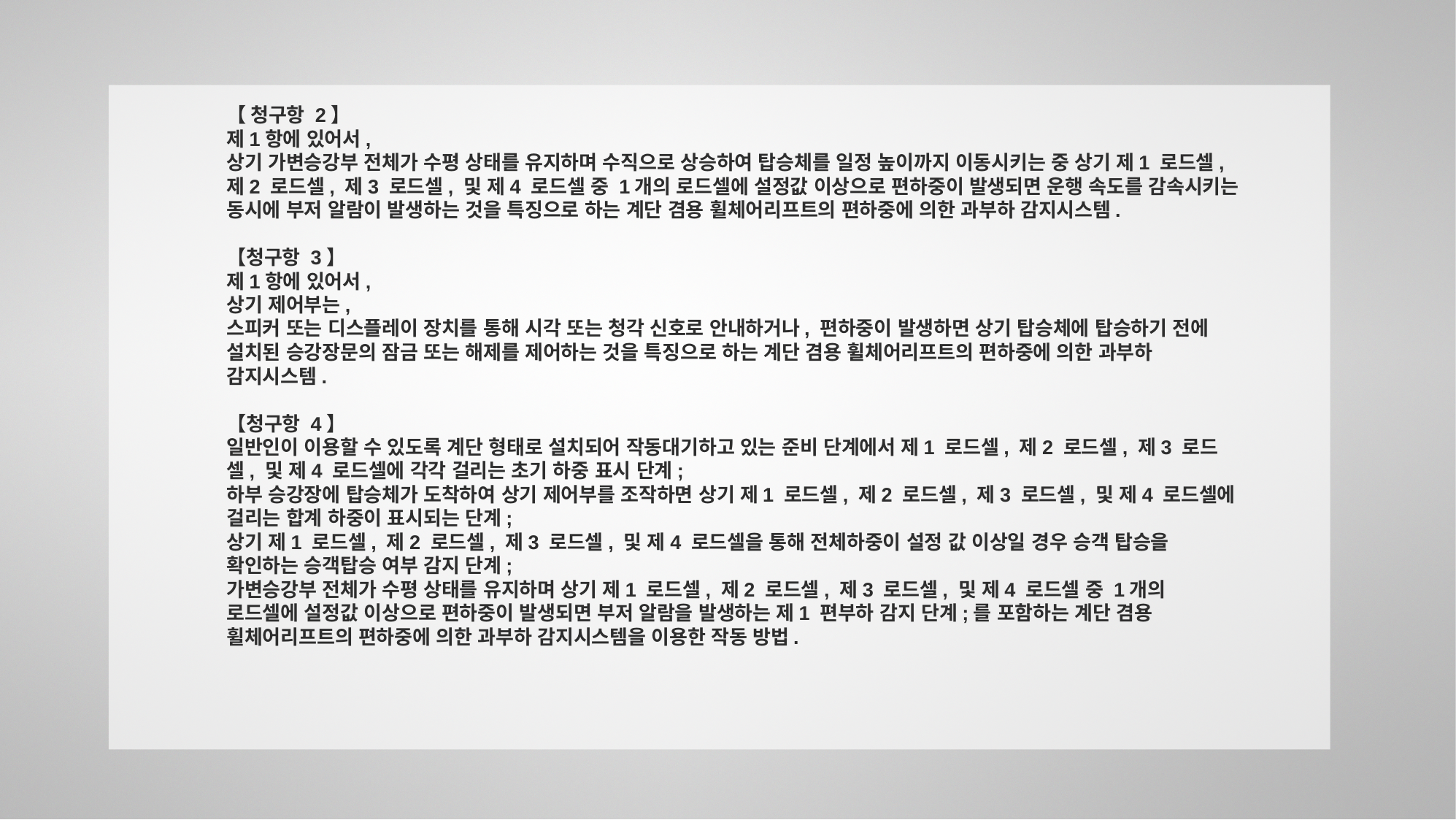

【 청구항 2】
제1항에 있어서,
상기 가변승강부 전체가 수평 상태를 유지하며 수직으로 상승하여 탑승체를 일정 높이까지 이동시키는 중 상기 제1 로드셀, 제2 로드셀, 제3 로드셀, 및 제4 로드셀 중 1개의 로드셀에 설정값 이상으로 편하중이 발생되면 운행 속도를 감속시키는 동시에 부저 알람이 발생하는 것을 특징으로 하는 계단 겸용 휠체어리프트의 편하중에 의한 과부하 감지시스템.

【청구항 3】
제1항에 있어서,
상기 제어부는,
스피커 또는 디스플레이 장치를 통해 시각 또는 청각 신호로 안내하거나, 편하중이 발생하면 상기 탑승체에 탑승하기 전에 설치된 승강장문의 잠금 또는 해제를 제어하는 것을 특징으로 하는 계단 겸용 휠체어리프트의 편하중에 의한 과부하 감지시스템.

【청구항 4】
일반인이 이용할 수 있도록 계단 형태로 설치되어 작동대기하고 있는 준비 단계에서 제1 로드셀, 제2 로드셀, 제3 로드셀, 및 제4 로드셀에 각각 걸리는 초기 하중 표시 단계;
하부 승강장에 탑승체가 도착하여 상기 제어부를 조작하면 상기 제1 로드셀, 제2 로드셀, 제3 로드셀, 및 제4 로드셀에 걸리는 합계 하중이 표시되는 단계;
상기 제1 로드셀, 제2 로드셀, 제3 로드셀, 및 제4 로드셀을 통해 전체하중이 설정 값 이상일 경우 승객 탑승을 확인하는 승객탑승 여부 감지 단계;
가변승강부 전체가 수평 상태를 유지하며 상기 제1 로드셀, 제2 로드셀, 제3 로드셀, 및 제4 로드셀 중 1개의 로드셀에 설정값 이상으로 편하중이 발생되면 부저 알람을 발생하는 제1 편부하 감지 단계;를 포함하는 계단 겸용 휠체어리프트의 편하중에 의한 과부하 감지시스템을 이용한 작동 방법.